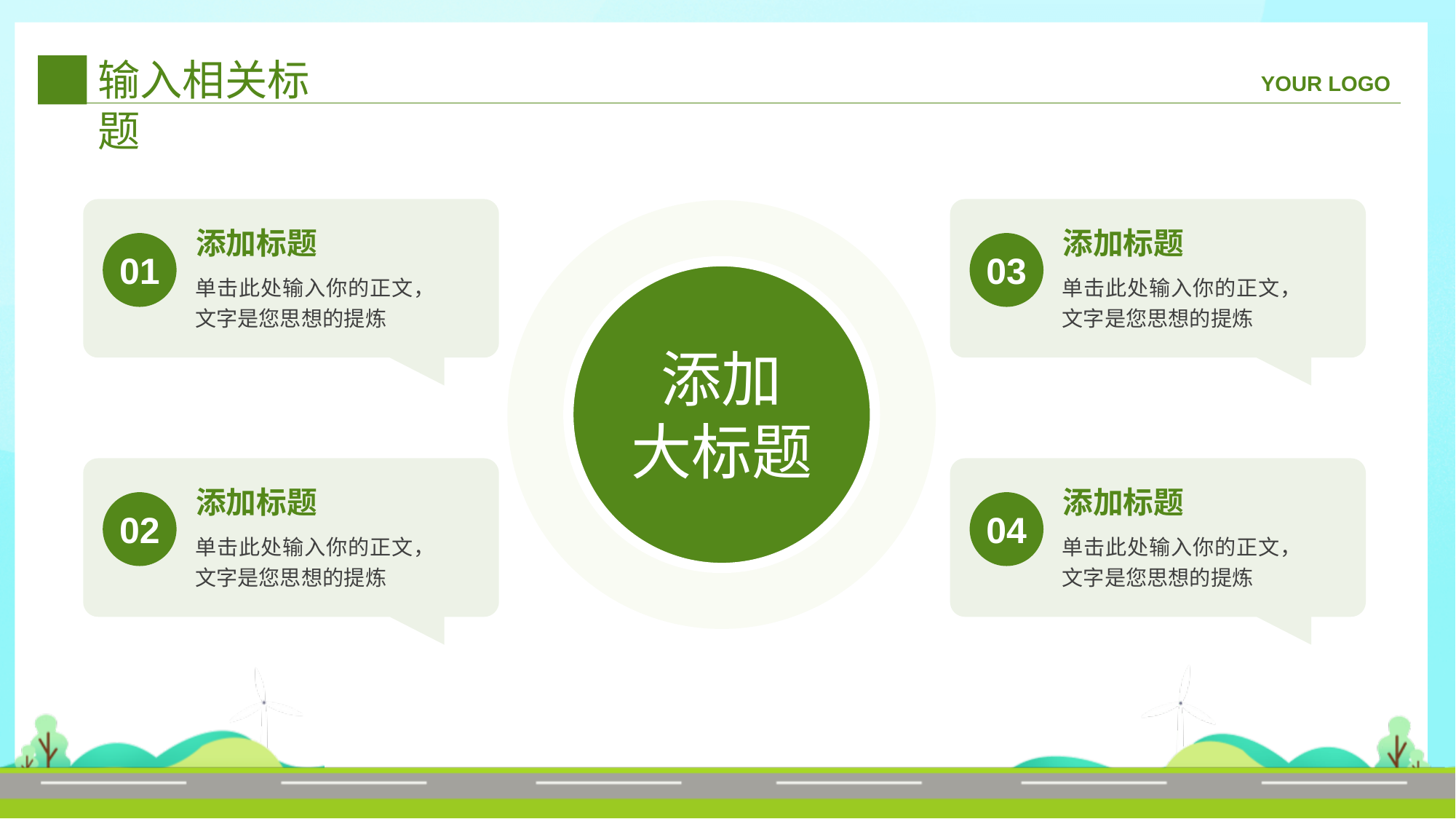

输入相关标题

添加标题

01
单击此处输入你的正文，文字是您思想的提炼

添加标题

03
单击此处输入你的正文，文字是您思想的提炼

添加
大标题

添加标题

02
单击此处输入你的正文，文字是您思想的提炼

添加标题

04
单击此处输入你的正文，文字是您思想的提炼